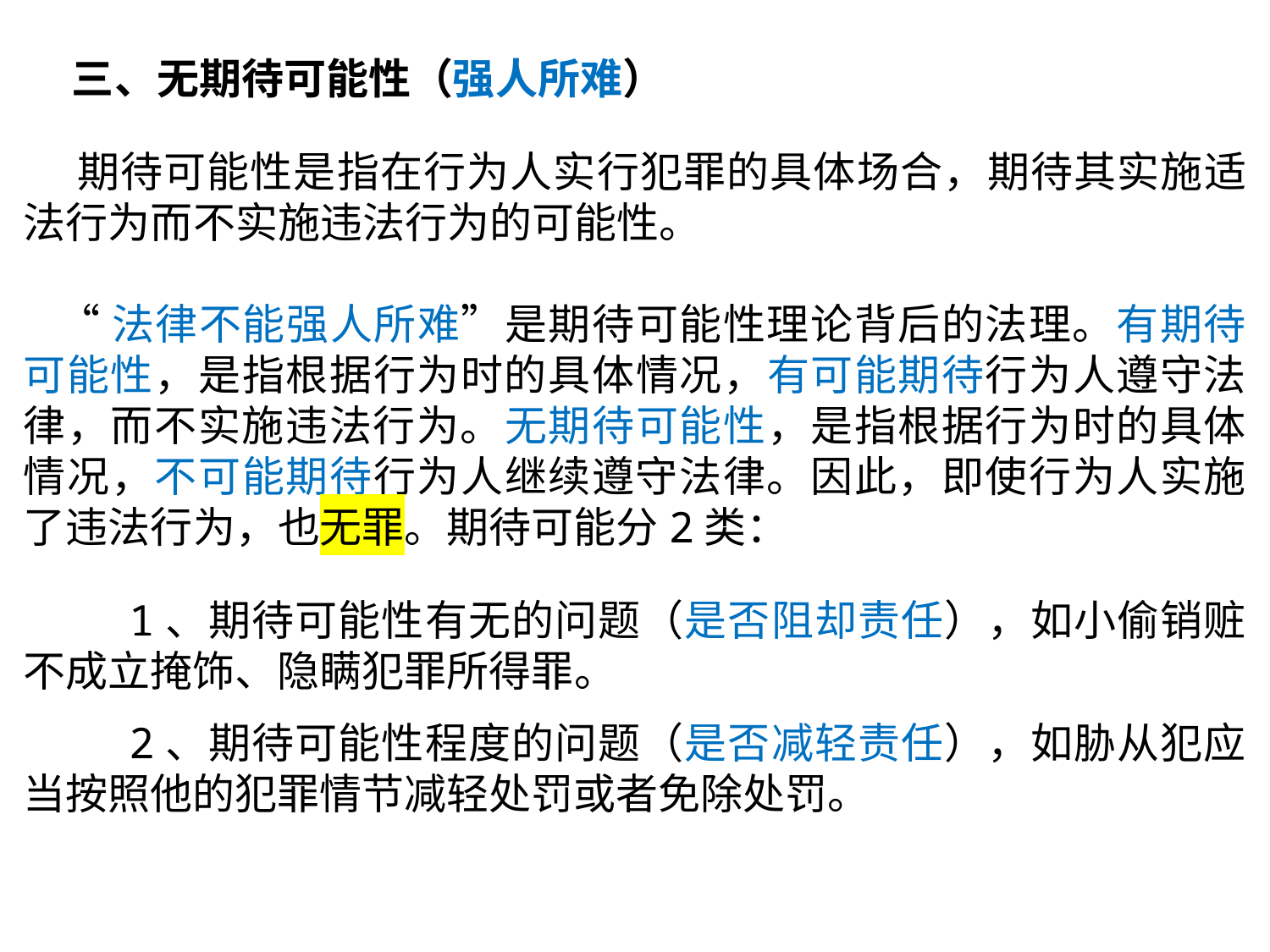

三、无期待可能性（强人所难）

    期待可能性是指在行为人实行犯罪的具体场合，期待其实施适法行为而不实施违法行为的可能性。

   “法律不能强人所难”是期待可能性理论背后的法理。有期待可能性，是指根据行为时的具体情况，有可能期待行为人遵守法律，而不实施违法行为。无期待可能性，是指根据行为时的具体情况，不可能期待行为人继续遵守法律。因此，即使行为人实施了违法行为，也无罪。期待可能分2类：

    1、期待可能性有无的问题（是否阻却责任），如小偷销赃不成立掩饰、隐瞒犯罪所得罪。

    2、期待可能性程度的问题（是否减轻责任），如胁从犯应当按照他的犯罪情节减轻处罚或者免除处罚。